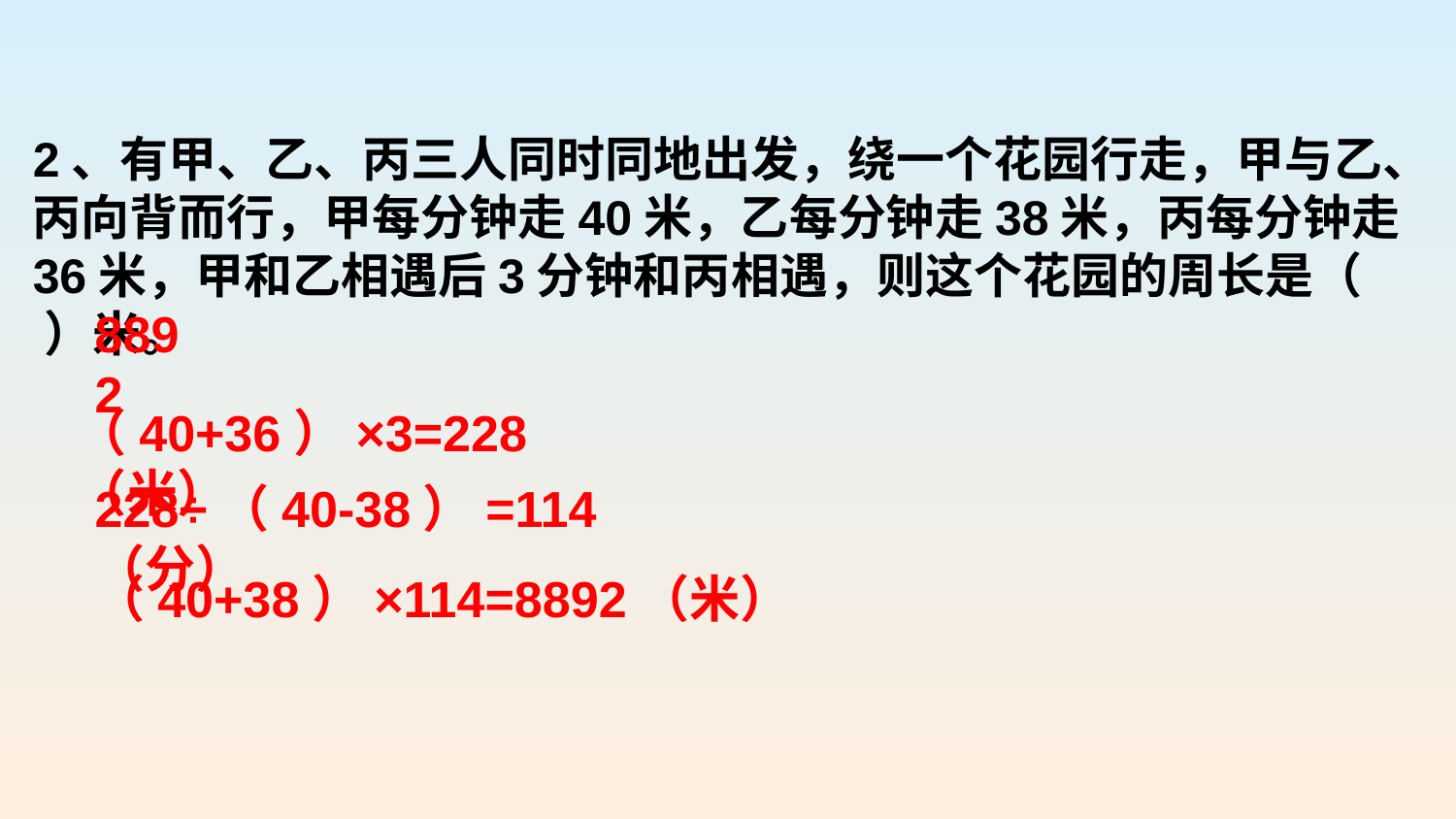

2、有甲、乙、丙三人同时同地出发，绕一个花园行走，甲与乙、丙向背而行，甲每分钟走40米，乙每分钟走38米，丙每分钟走36米，甲和乙相遇后3分钟和丙相遇，则这个花园的周长是（      ）米。
8892
（40+36）×3=228（米）
228÷（40-38）=114（分）
（40+38）×114=8892（米）